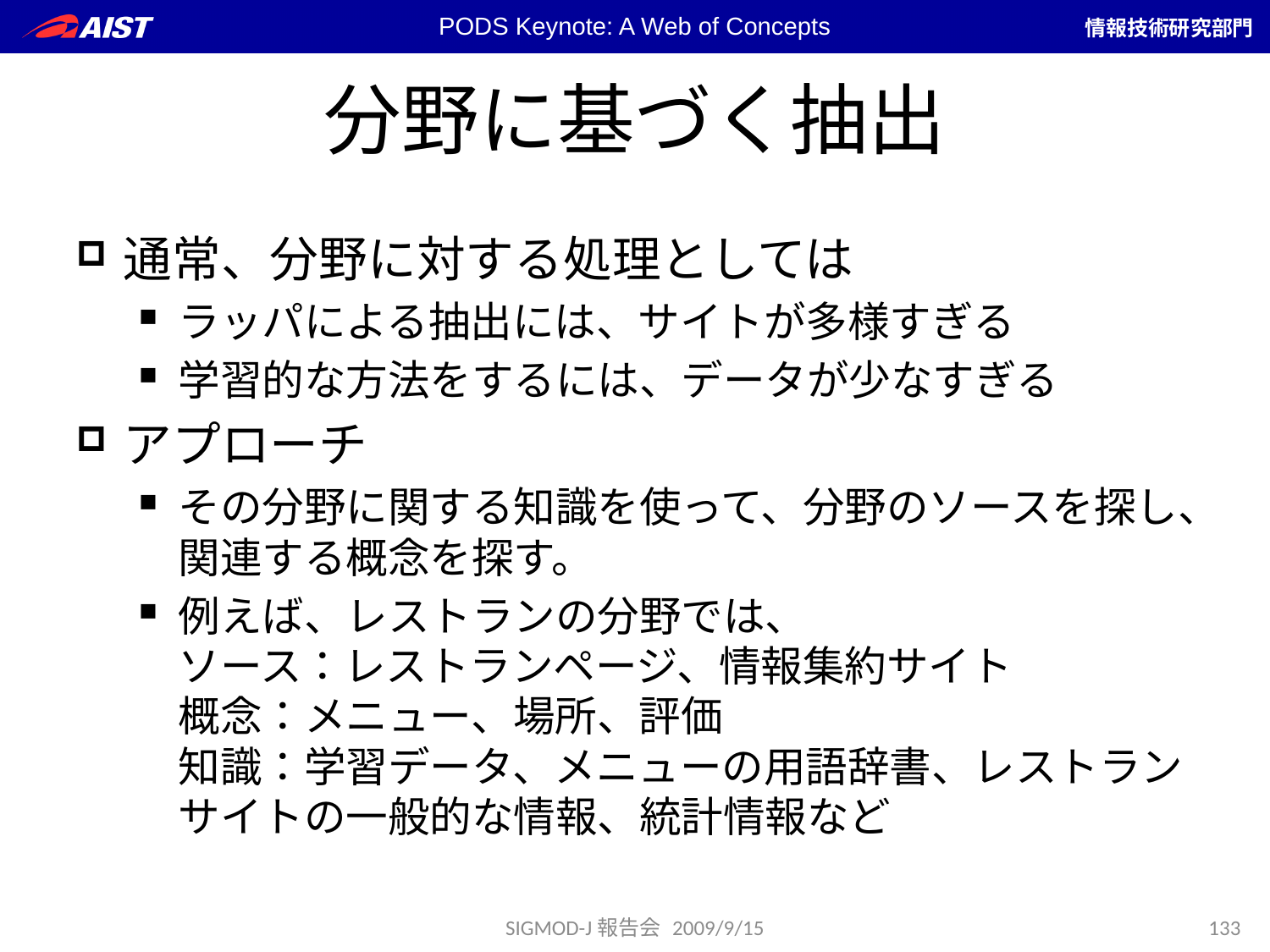

PODS Keynote: A Web of Concepts
# 分野に基づく抽出
通常、分野に対する処理としては
ラッパによる抽出には、サイトが多様すぎる
学習的な方法をするには、データが少なすぎる
アプローチ
その分野に関する知識を使って、分野のソースを探し、関連する概念を探す。
例えば、レストランの分野では、
ソース：レストランページ、情報集約サイト
概念：メニュー、場所、評価
知識：学習データ、メニューの用語辞書、レストランサイトの一般的な情報、統計情報など
SIGMOD-J報告会 2009/9/15
133